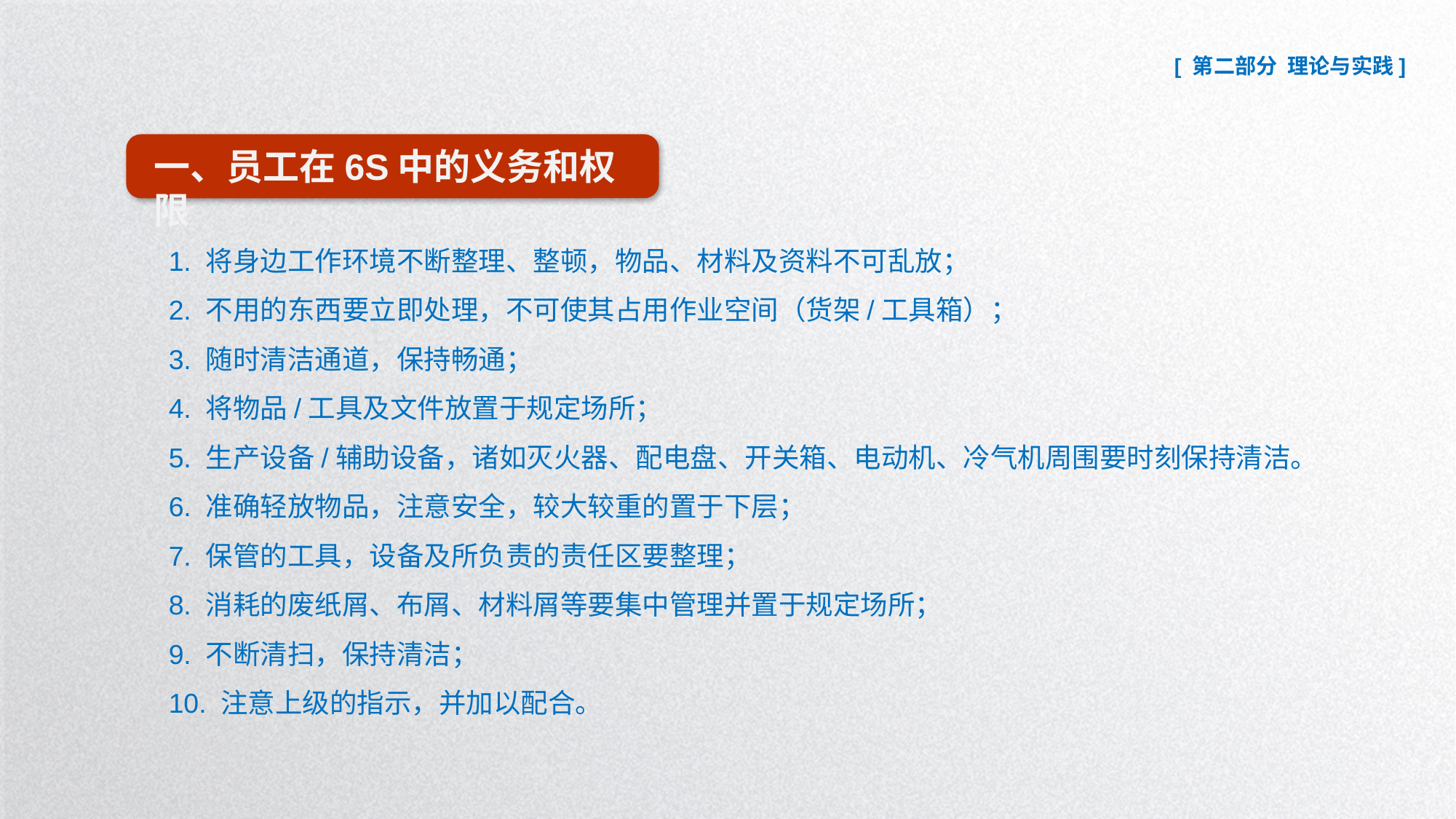

一、员工在6S中的义务和权限
1. 将身边工作环境不断整理、整顿，物品、材料及资料不可乱放；
2. 不用的东西要立即处理，不可使其占用作业空间（货架/工具箱）；
3. 随时清洁通道，保持畅通；
4. 将物品/工具及文件放置于规定场所；
5. 生产设备/辅助设备，诸如灭火器、配电盘、开关箱、电动机、冷气机周围要时刻保持清洁。
6. 准确轻放物品，注意安全，较大较重的置于下层；
7. 保管的工具，设备及所负责的责任区要整理；
8. 消耗的废纸屑、布屑、材料屑等要集中管理并置于规定场所；
9. 不断清扫，保持清洁；
10. 注意上级的指示，并加以配合。